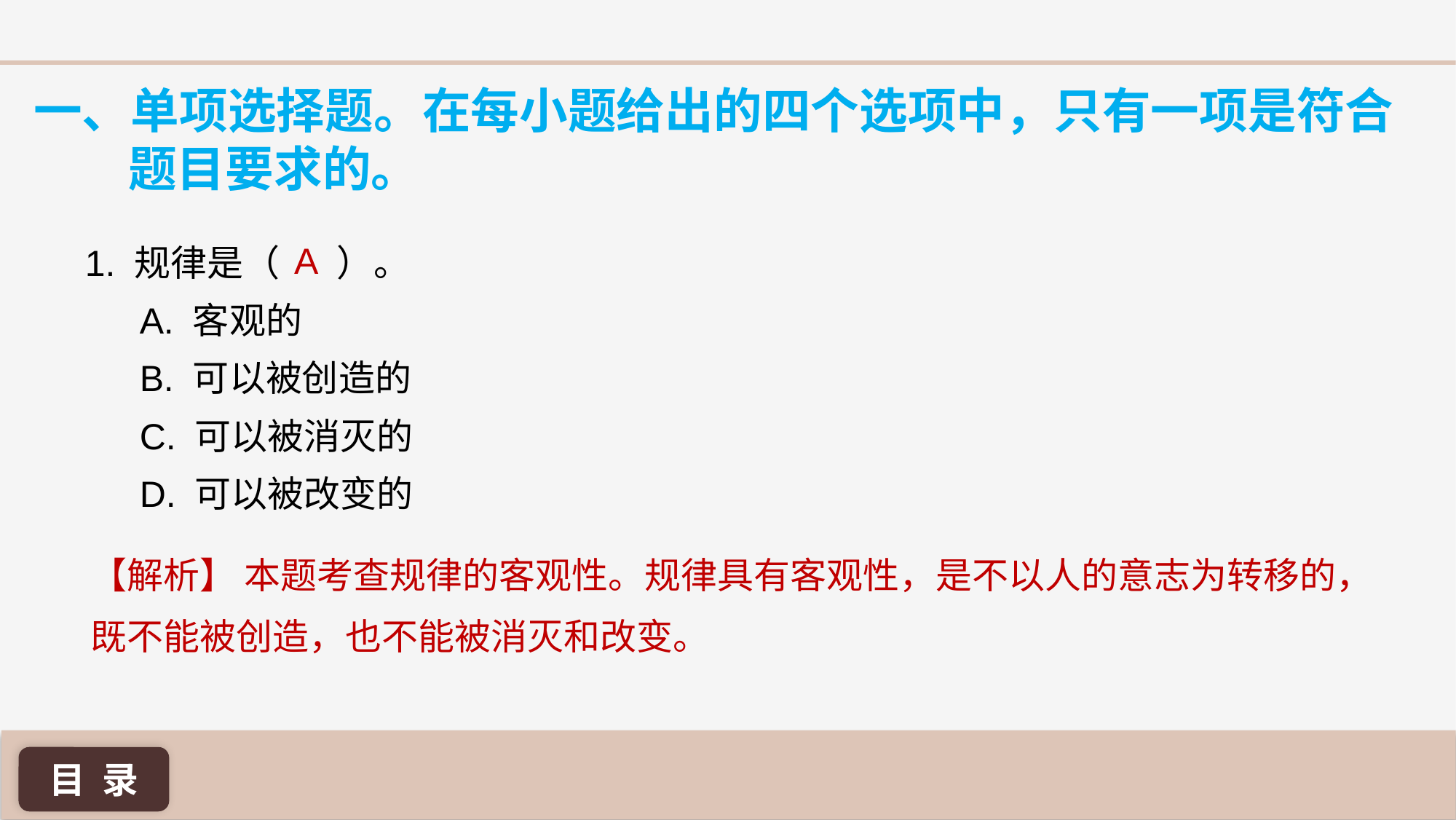

一、单项选择题。在每小题给出的四个选项中，只有一项是符合题目要求的。
A
1. 规律是（       ）。
A. 客观的
B. 可以被创造的
C. 可以被消灭的
D. 可以被改变的
【解析】 本题考查规律的客观性。规律具有客观性，是不以人的意志为转移的，既不能被创造，也不能被消灭和改变。